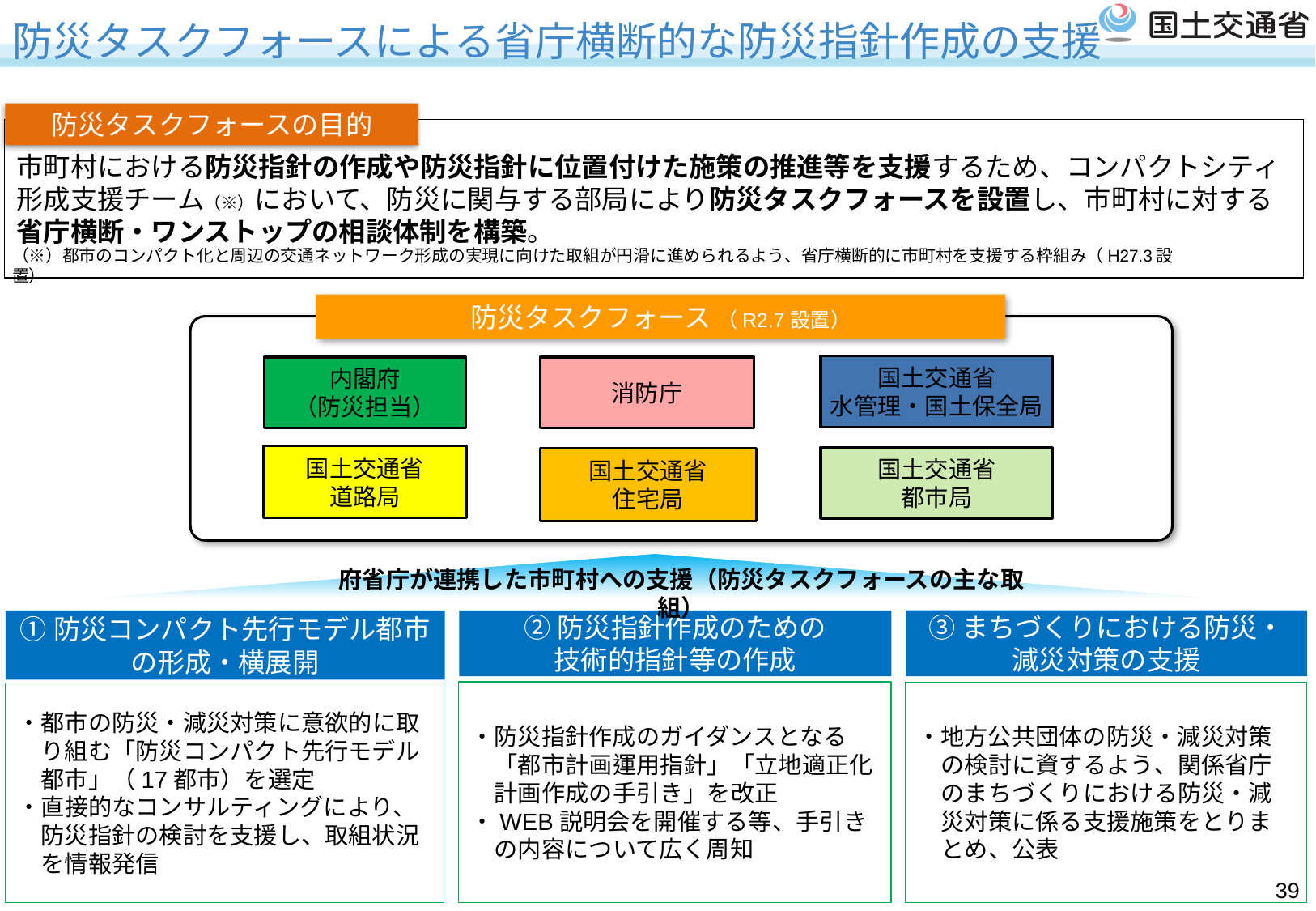

防災タスクフォースによる省庁横断的な防災指針作成の支援
防災タスクフォースの目的
市町村における防災指針の作成や防災指針に位置付けた施策の推進等を支援するため、コンパクトシティ形成支援チーム（※）において、防災に関与する部局により防災タスクフォースを設置し、市町村に対する省庁横断・ワンストップの相談体制を構築。
（※）都市のコンパクト化と周辺の交通ネットワーク形成の実現に向けた取組が円滑に進められるよう、省庁横断的に市町村を支援する枠組み（H27.3設置）
防災タスクフォース （R2.7設置）

国土交通省
水管理・国土保全局
内閣府
（防災担当）
消防庁
国土交通省
道路局
国土交通省
都市局
国土交通省
住宅局

府省庁が連携した市町村への支援（防災タスクフォースの主な取組）

③まちづくりにおける防災・減災対策の支援
②防災指針作成のための
技術的指針等の作成
①防災コンパクト先行モデル都市の形成・横展開
・防災指針作成のガイダンスとなる「都市計画運用指針」「立地適正化計画作成の手引き」を改正
・WEB説明会を開催する等、手引きの内容について広く周知
・地方公共団体の防災・減災対策の検討に資するよう、関係省庁のまちづくりにおける防災・減災対策に係る支援施策をとりまとめ、公表
・都市の防災・減災対策に意欲的に取り組む「防災コンパクト先行モデル都市」（17都市）を選定
・直接的なコンサルティングにより、防災指針の検討を支援し、取組状況を情報発信
39